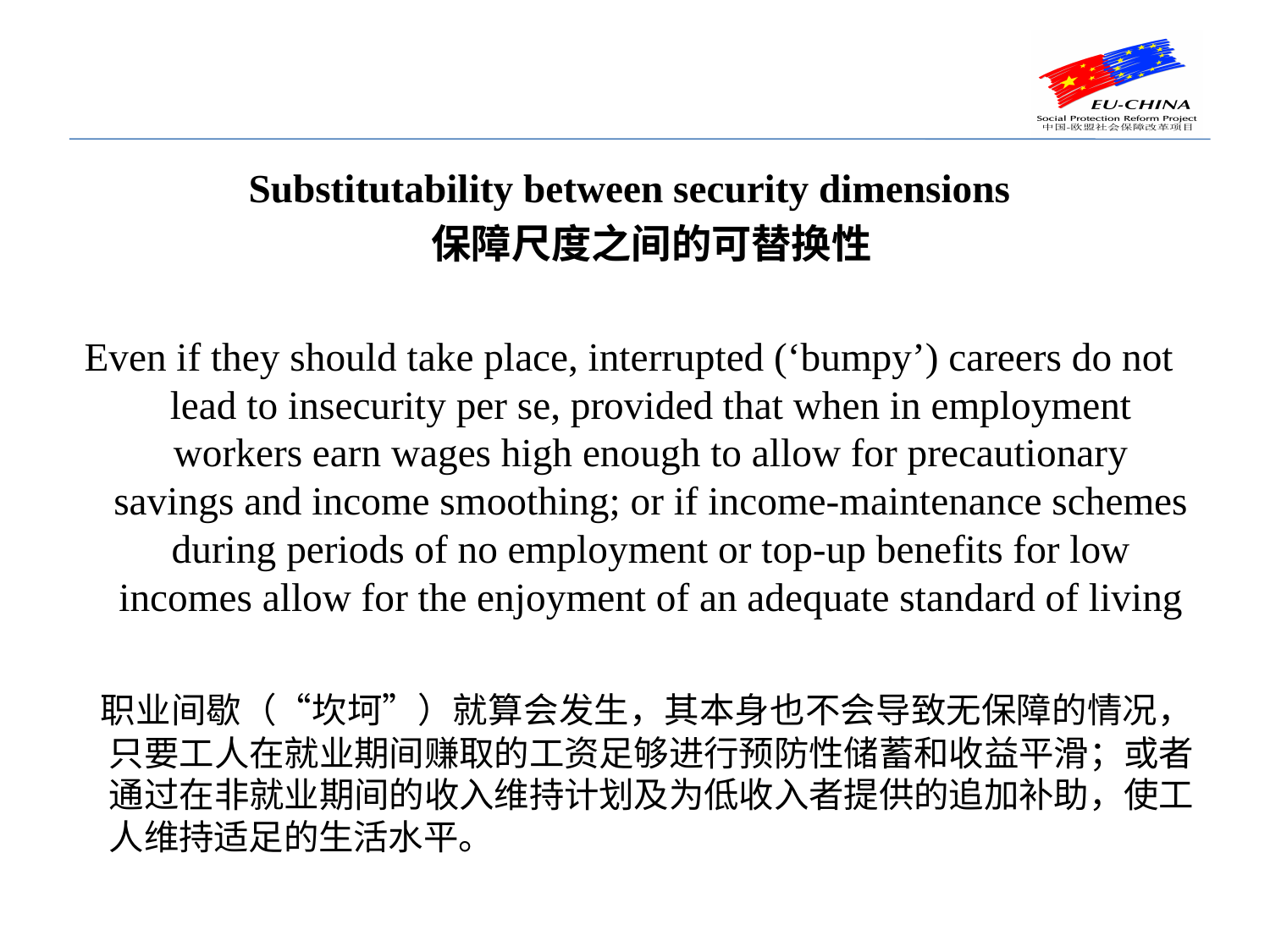

Substitutability between security dimensions
	保障尺度之间的可替换性

Even if they should take place, interrupted (‘bumpy’) careers do not lead to insecurity per se, provided that when in employment workers earn wages high enough to allow for precautionary savings and income smoothing; or if income-maintenance schemes during periods of no employment or top-up benefits for low incomes allow for the enjoyment of an adequate standard of living

   职业间歇（“坎坷”）就算会发生，其本身也不会导致无保障的情况，只要工人在就业期间赚取的工资足够进行预防性储蓄和收益平滑；或者通过在非就业期间的收入维持计划及为低收入者提供的追加补助，使工人维持适足的生活水平。